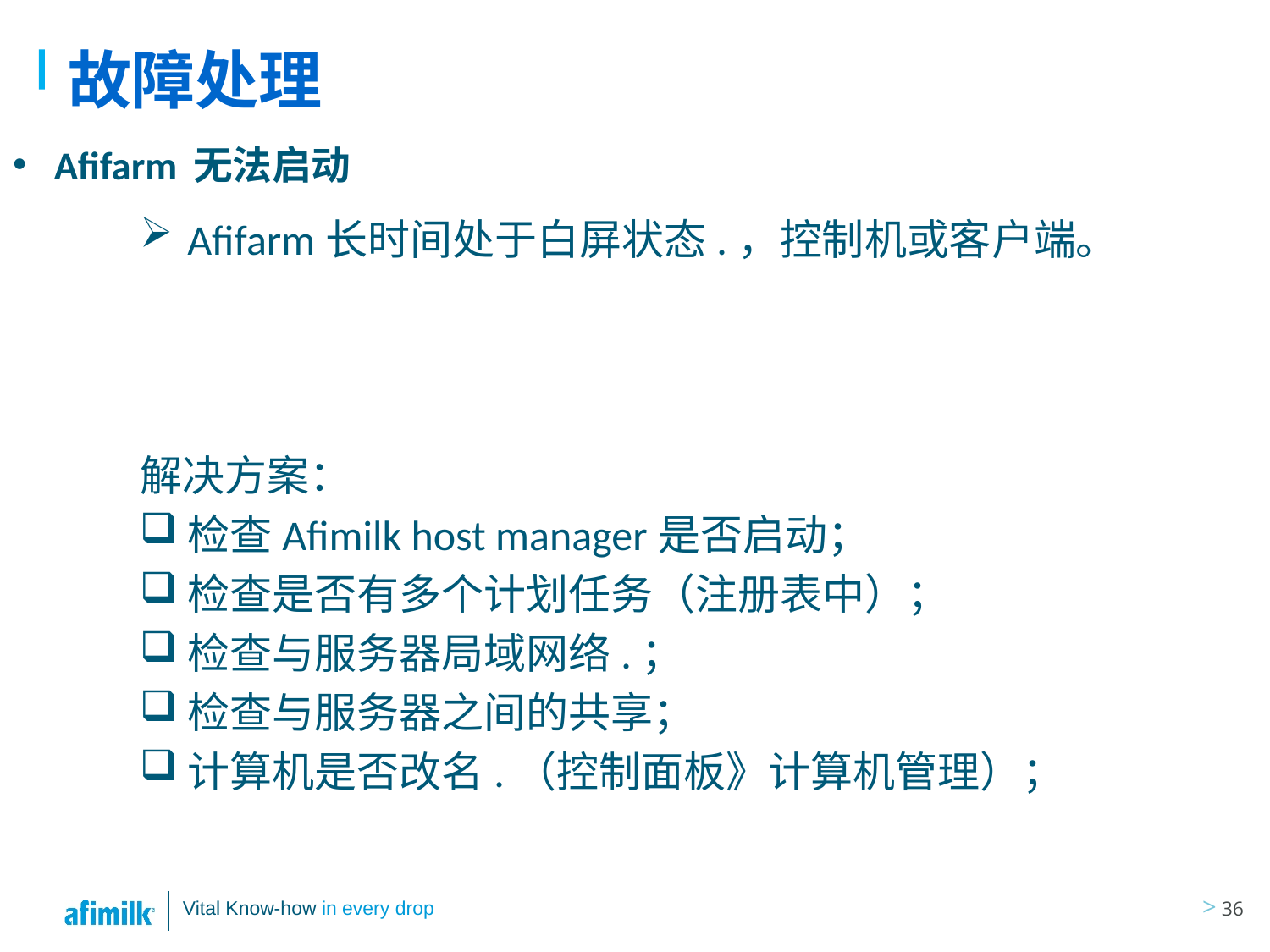

# 故障处理
Afifarm 无法启动
Afifarm长时间处于白屏状态.，控制机或客户端。

解决方案：
检查Afimilk host manager是否启动；
检查是否有多个计划任务（注册表中）；
检查与服务器局域网络.；
检查与服务器之间的共享；
计算机是否改名.（控制面板》计算机管理）；